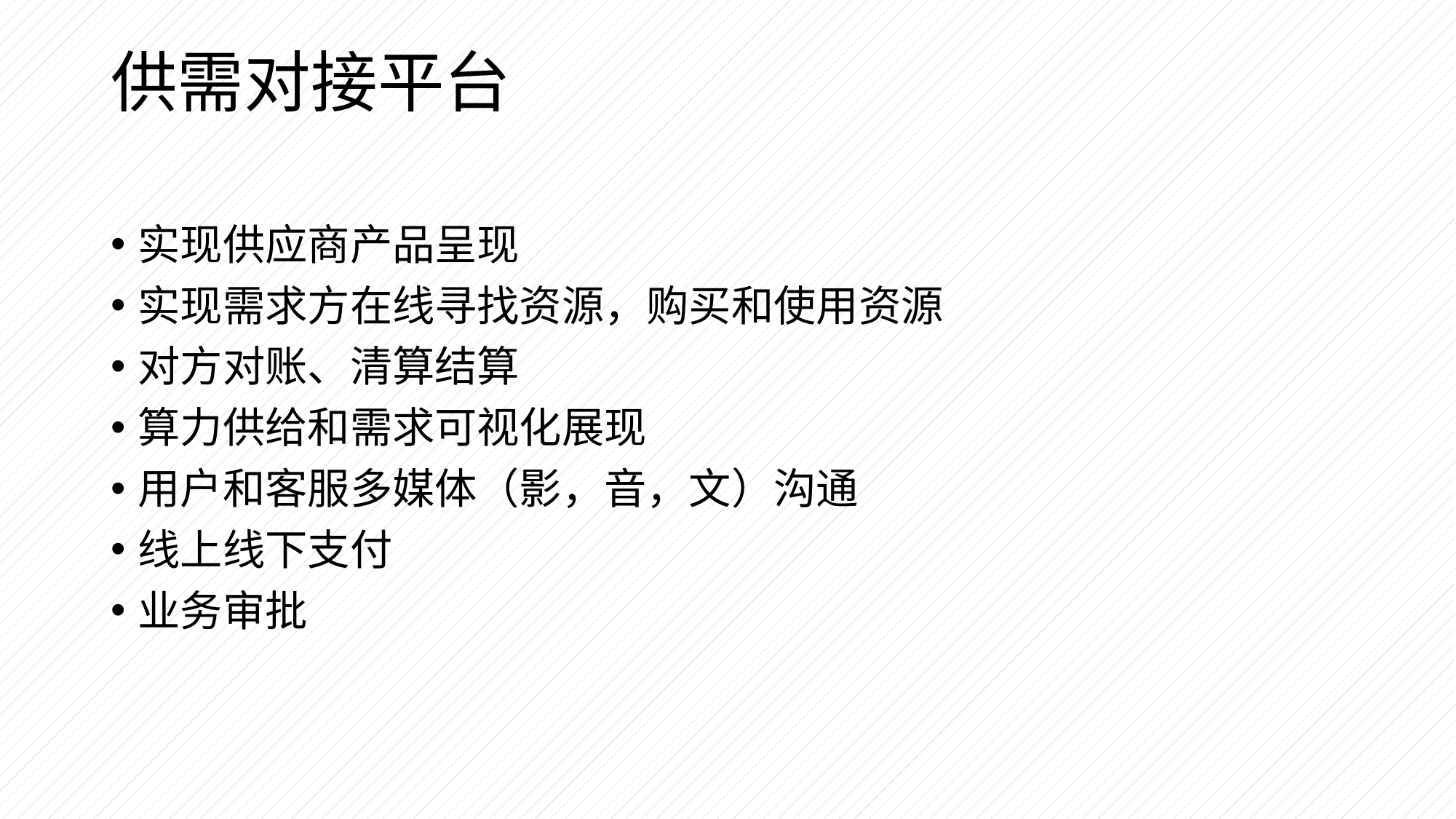

# 供需对接平台
实现供应商产品呈现
实现需求方在线寻找资源，购买和使用资源
对方对账、清算结算
算力供给和需求可视化展现
用户和客服多媒体（影，音，文）沟通
线上线下支付
业务审批